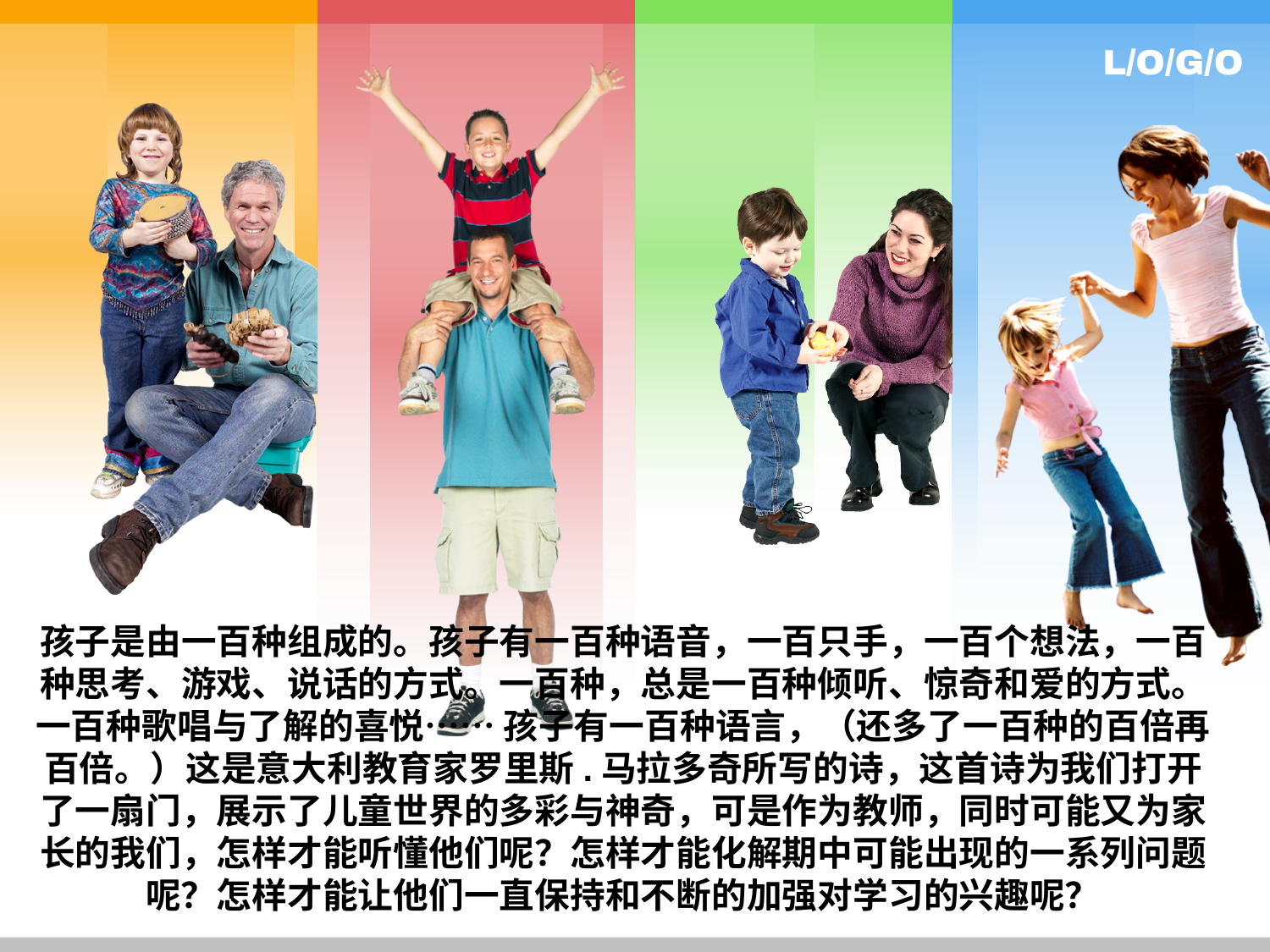

# 孩子是由一百种组成的。孩子有一百种语音，一百只手，一百个想法，一百种思考、游戏、说话的方式。一百种，总是一百种倾听、惊奇和爱的方式。一百种歌唱与了解的喜悦…… 孩子有一百种语言，（还多了一百种的百倍再百倍。）这是意大利教育家罗里斯.马拉多奇所写的诗，这首诗为我们打开了一扇门，展示了儿童世界的多彩与神奇，可是作为教师，同时可能又为家长的我们，怎样才能听懂他们呢？怎样才能化解期中可能出现的一系列问题呢？怎样才能让他们一直保持和不断的加强对学习的兴趣呢？